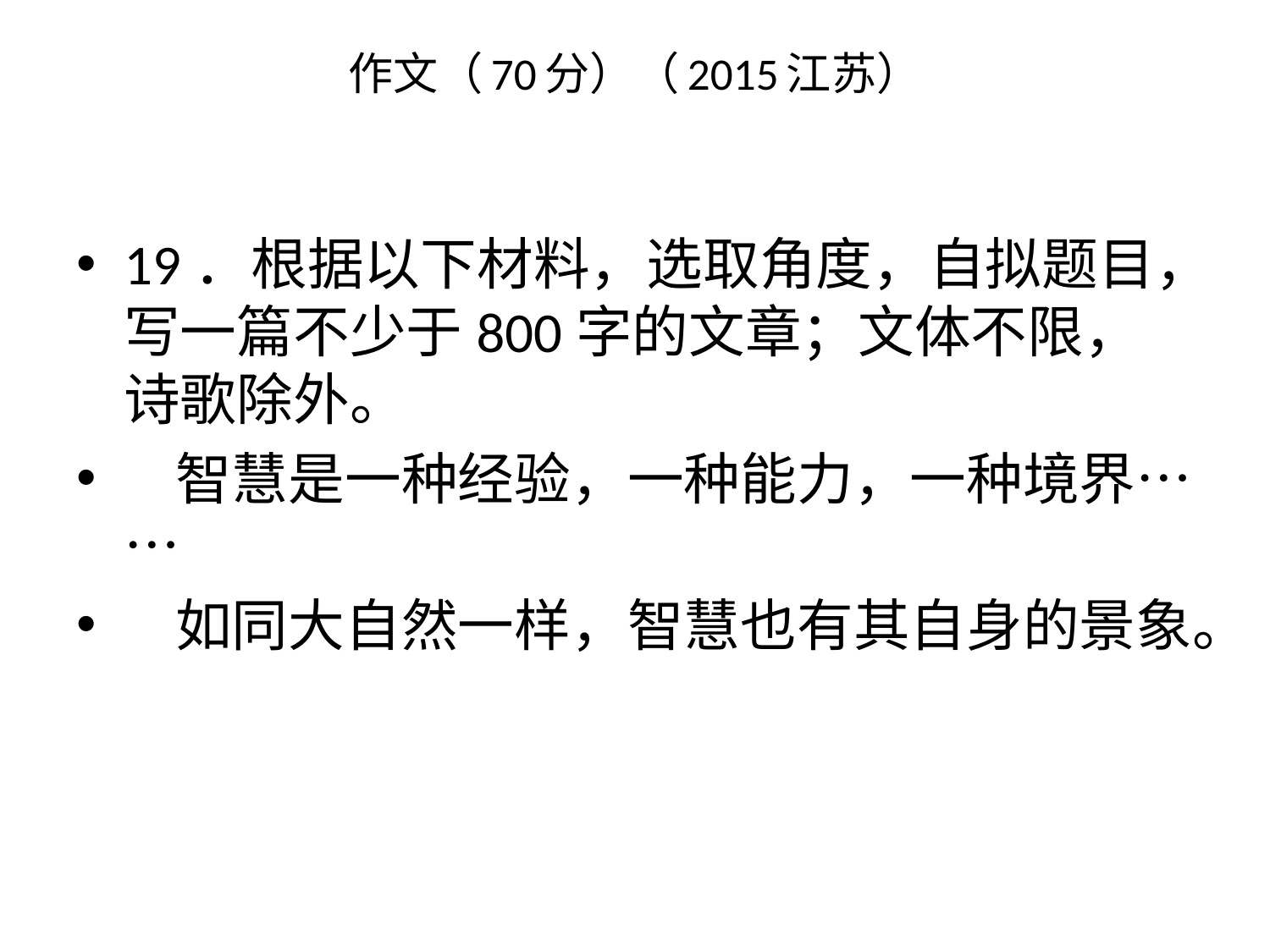

# 作文（70分）（2015江苏）
19．根据以下材料，选取角度，自拟题目，写一篇不少于800字的文章；文体不限，诗歌除外。
   智慧是一种经验，一种能力，一种境界……
   如同大自然一样，智慧也有其自身的景象。